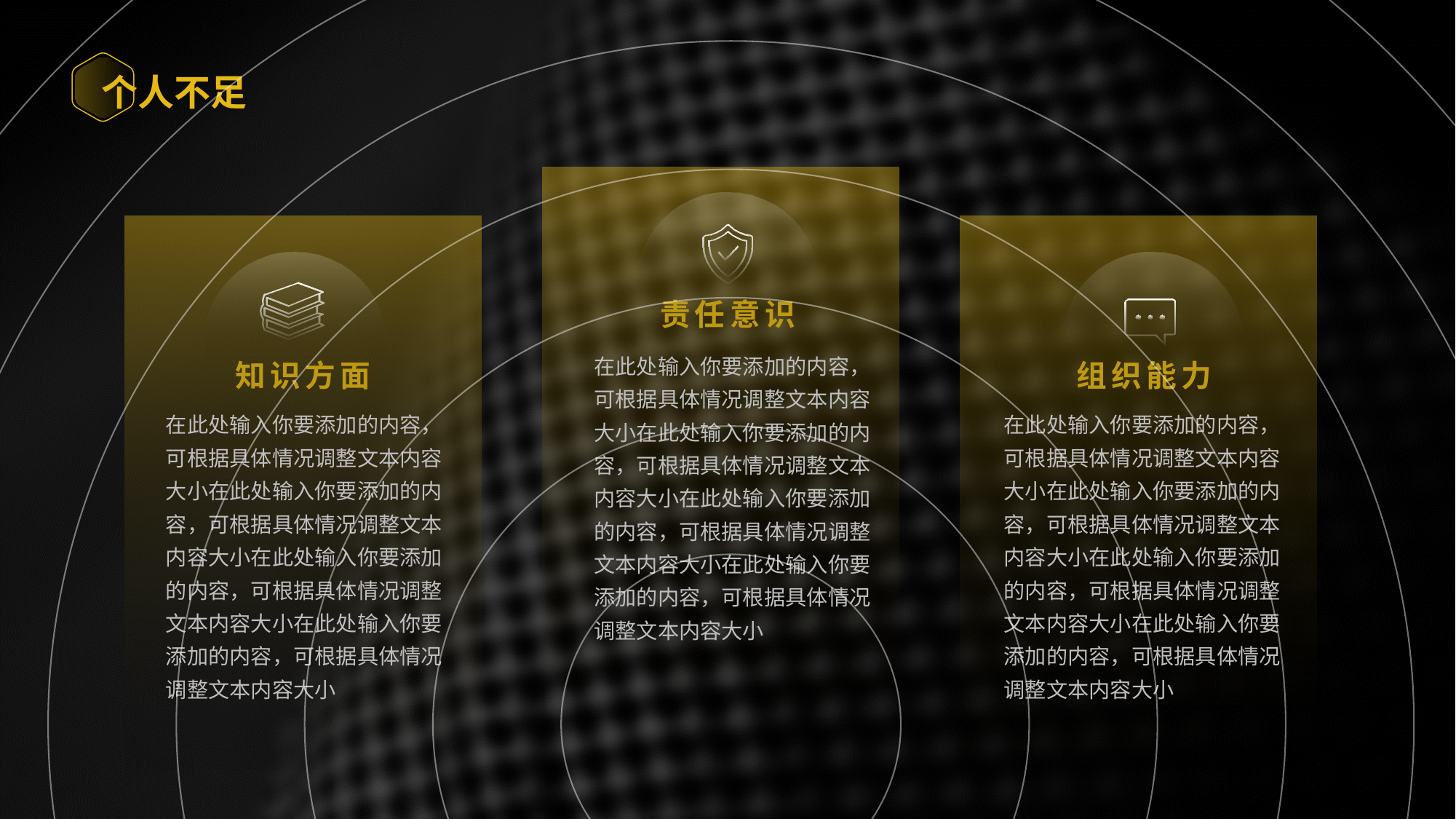

个人不足

责任意识

在此处输入你要添加的内容，可根据具体情况调整文本内容大小在此处输入你要添加的内容，可根据具体情况调整文本内容大小在此处输入你要添加的内容，可根据具体情况调整文本内容大小在此处输入你要添加的内容，可根据具体情况调整文本内容大小
知识方面
组织能力
在此处输入你要添加的内容，可根据具体情况调整文本内容大小在此处输入你要添加的内容，可根据具体情况调整文本内容大小在此处输入你要添加的内容，可根据具体情况调整文本内容大小在此处输入你要添加的内容，可根据具体情况调整文本内容大小
在此处输入你要添加的内容，可根据具体情况调整文本内容大小在此处输入你要添加的内容，可根据具体情况调整文本内容大小在此处输入你要添加的内容，可根据具体情况调整文本内容大小在此处输入你要添加的内容，可根据具体情况调整文本内容大小